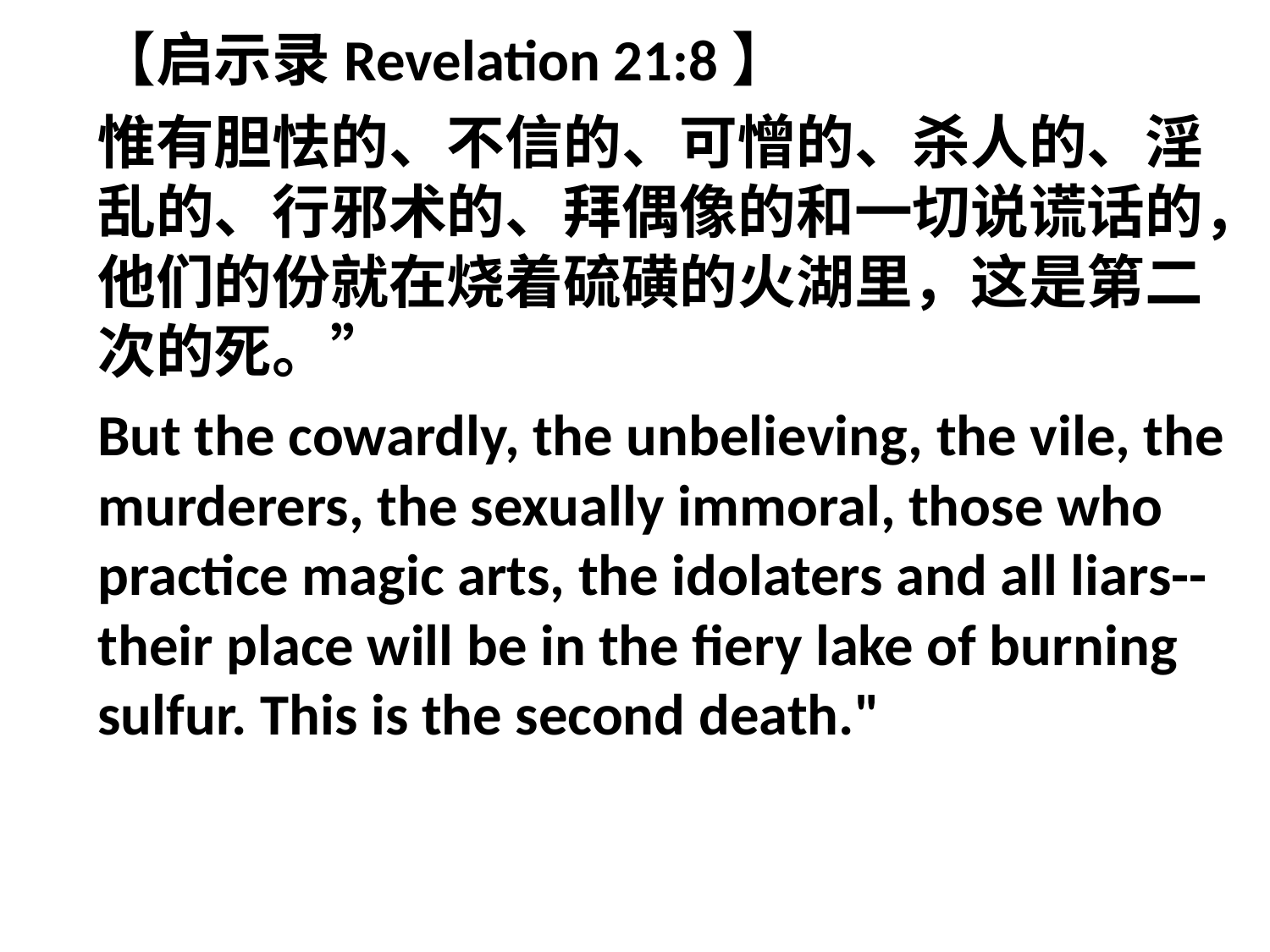

【启示录Revelation 21:8】
惟有胆怯的、不信的、可憎的、杀人的、淫乱的、行邪术的、拜偶像的和一切说谎话的，他们的份就在烧着硫磺的火湖里，这是第二次的死。”
But the cowardly, the unbelieving, the vile, the murderers, the sexually immoral, those who practice magic arts, the idolaters and all liars--their place will be in the fiery lake of burning sulfur. This is the second death."